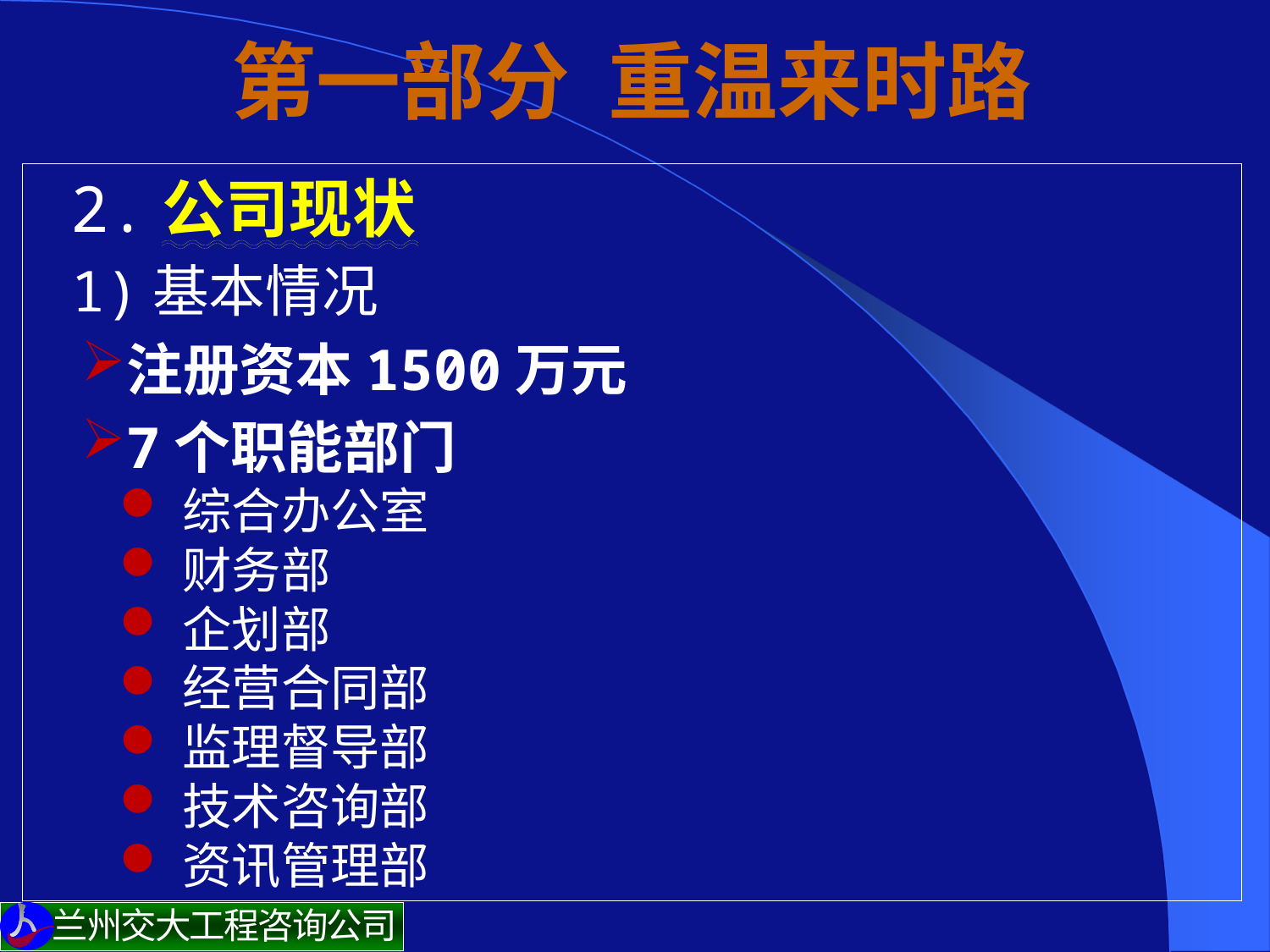

# 第一部分  重温来时路
 2.公司现状
1)基本情况
注册资本1500万元
7个职能部门
综合办公室
财务部
企划部
经营合同部
监理督导部
技术咨询部
资讯管理部